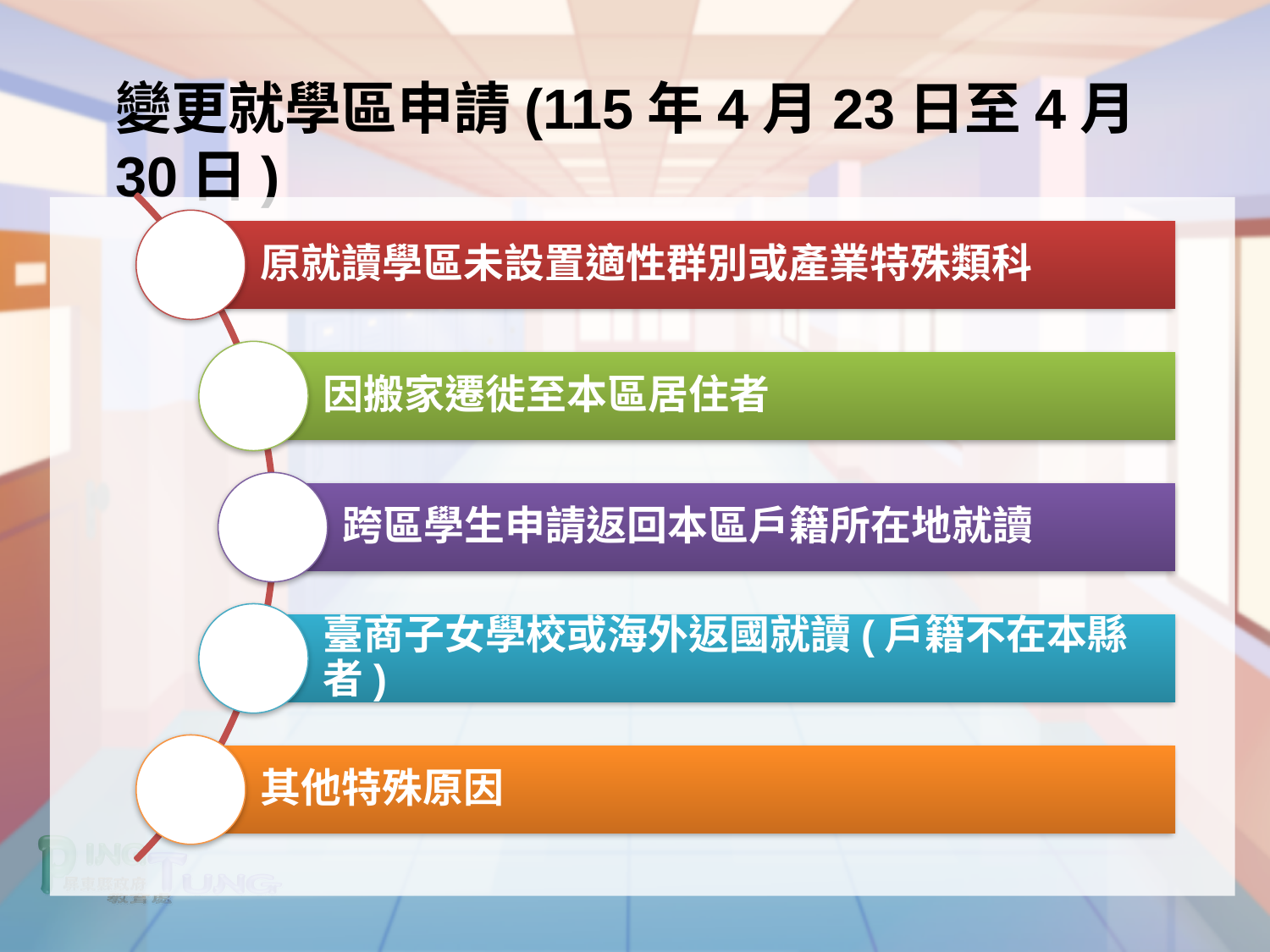

原就讀學區未設置適性群別或產業特殊類科

因搬家遷徙至本區居住者

跨區學生申請返回本區戶籍所在地就讀

臺商子女學校或海外返國就讀(戶籍不在本縣者)

其他特殊原因
變更就學區申請(115年4月23日至4月30日)